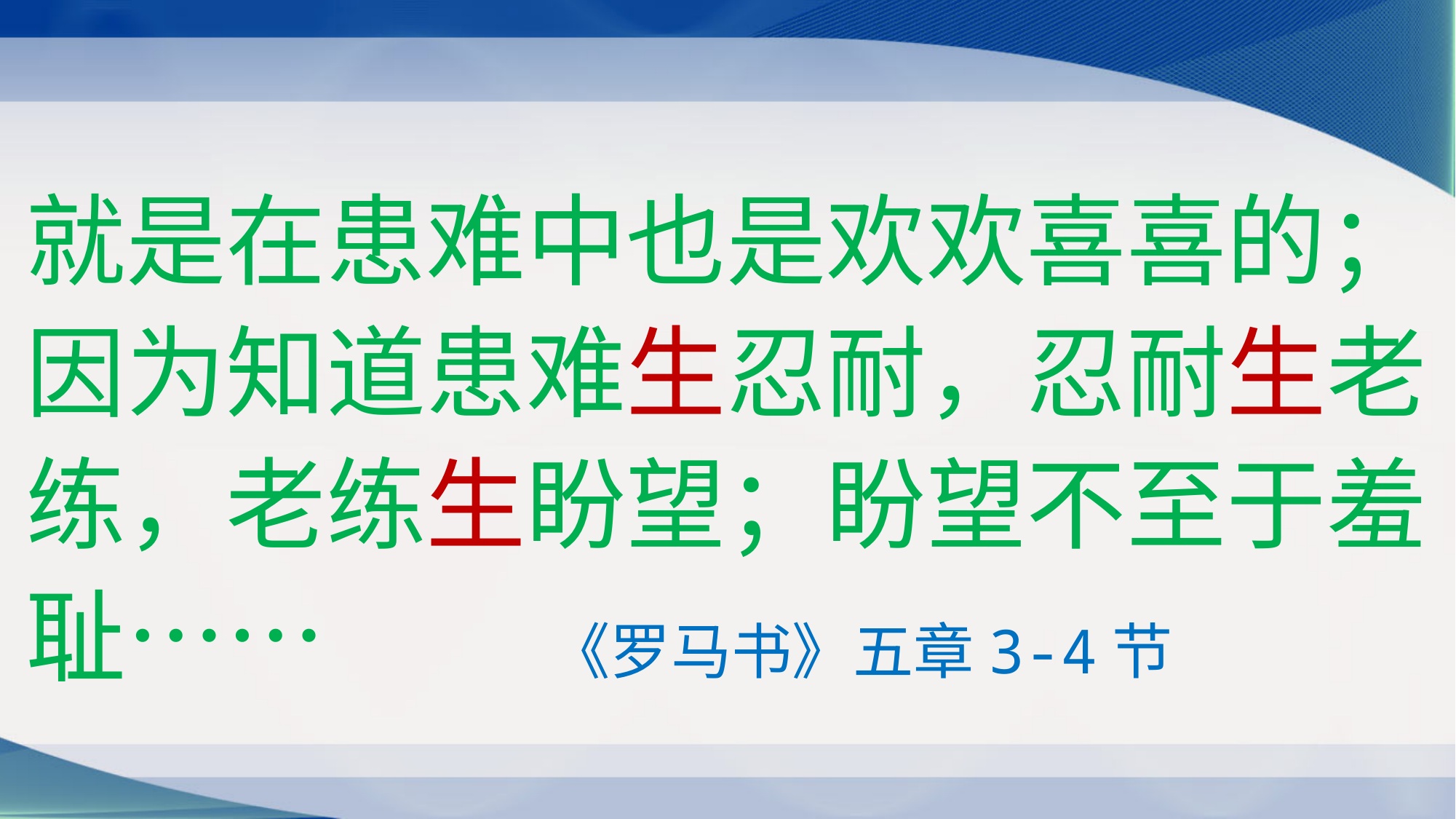

就是在患难中也是欢欢喜喜的；因为知道患难生忍耐，忍耐生老练，老练生盼望；盼望不至于羞耻……          《罗马书》五章3-4节